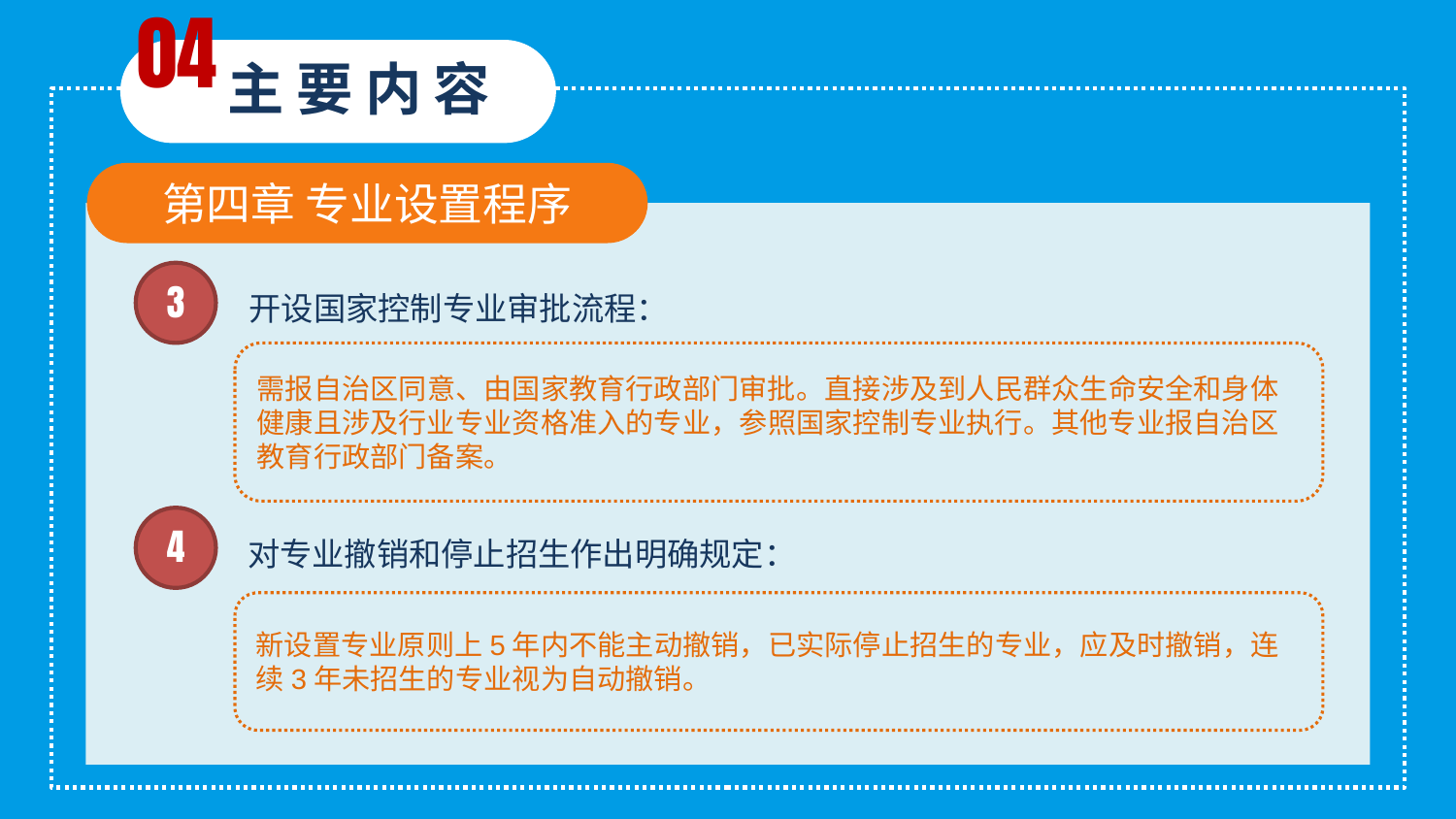

04

主要内容

第四章 专业设置程序

3
开设国家控制专业审批流程：
需报自治区同意、由国家教育行政部门审批。直接涉及到人民群众生命安全和身体健康且涉及行业专业资格准入的专业，参照国家控制专业执行。其他专业报自治区教育行政部门备案。
4
对专业撤销和停止招生作出明确规定：
新设置专业原则上5年内不能主动撤销，已实际停止招生的专业，应及时撤销，连续3年未招生的专业视为自动撤销。